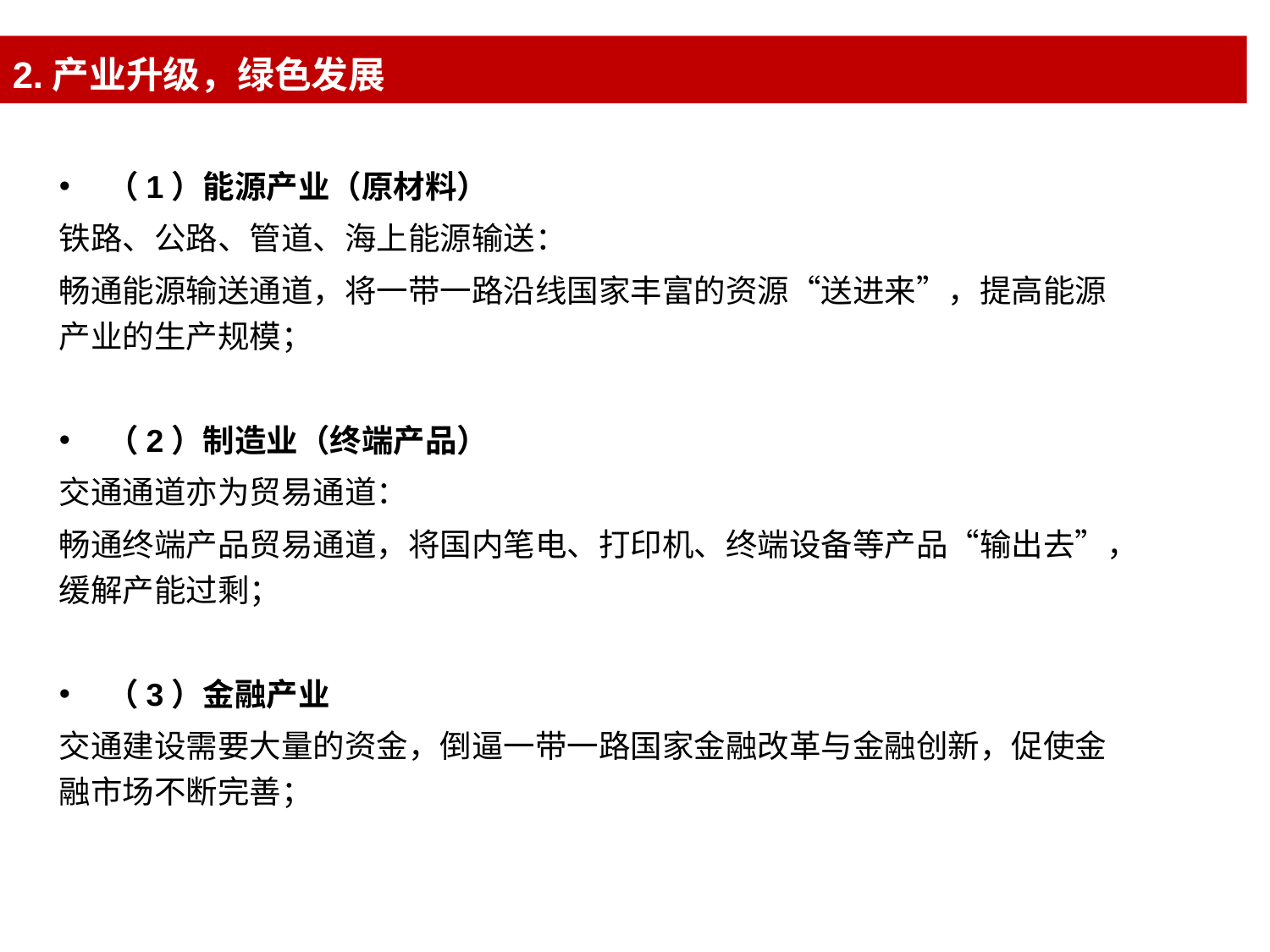

2.产业升级，绿色发展
（1）能源产业（原材料）
铁路、公路、管道、海上能源输送：
畅通能源输送通道，将一带一路沿线国家丰富的资源“送进来”，提高能源产业的生产规模；

（2）制造业（终端产品）
交通通道亦为贸易通道：
畅通终端产品贸易通道，将国内笔电、打印机、终端设备等产品“输出去”，缓解产能过剩；

（3）金融产业
交通建设需要大量的资金，倒逼一带一路国家金融改革与金融创新，促使金融市场不断完善；